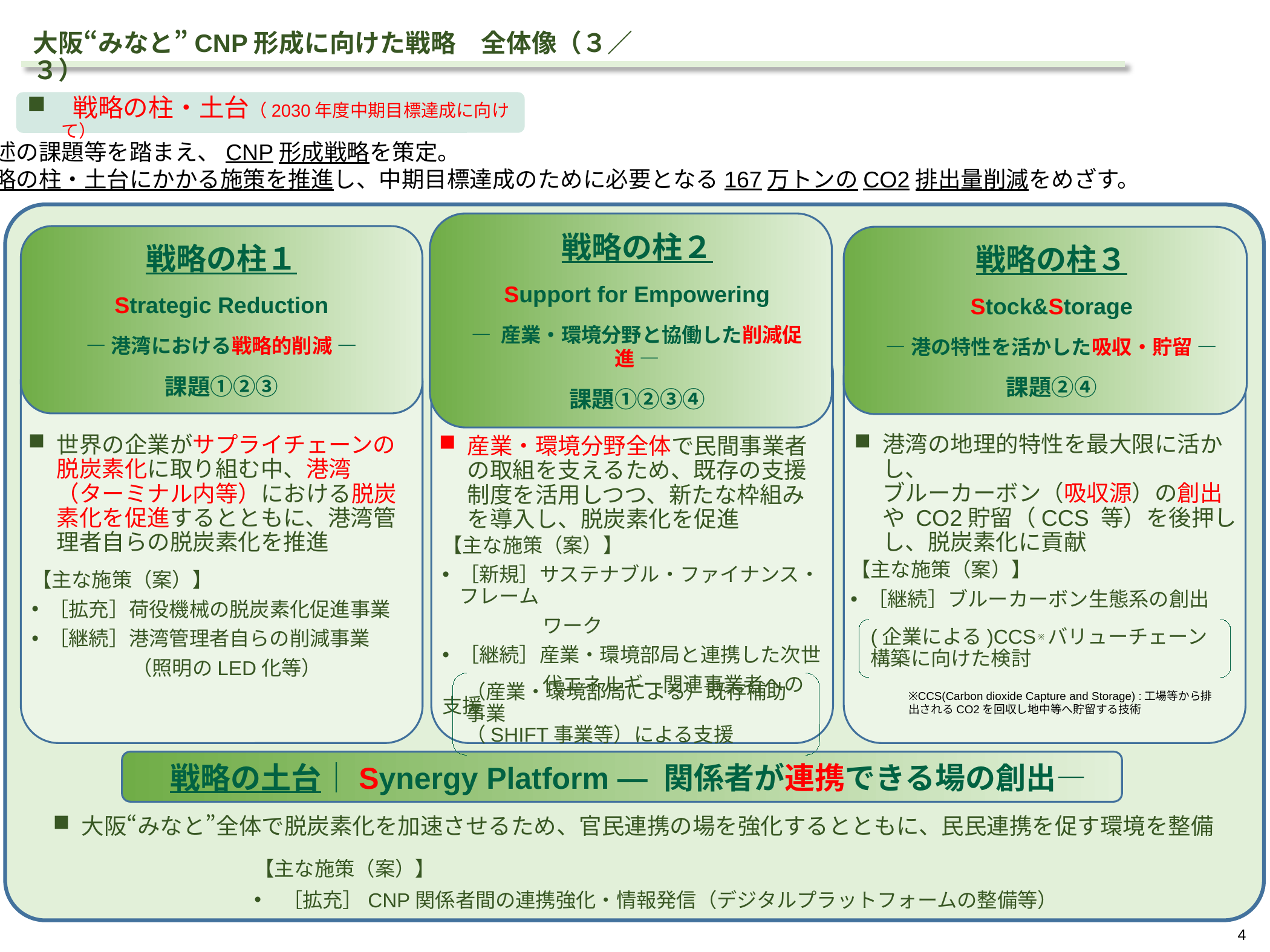

# 大阪“みなと”CNP形成に向けた戦略　全体像（３／３）
 戦略の柱・土台（2030年度中期目標達成に向けて）
前述の課題等を踏まえ、CNP形成戦略を策定。
戦略の柱・土台にかかる施策を推進し、中期目標達成のために必要となる167万トンのCO2排出量削減をめざす。

戦略の柱３
Stock&Storage
―港の特性を活かした吸収・貯留 ―
課題②④
戦略の柱１
Strategic Reduction
―港湾における戦略的削減 ―
課題①②③
戦略の柱２
Support for Empowering
― 産業・環境分野と協働した削減促進 ―
課題①②③④

港湾の地理的特性を最大限に活かし、
ブルーカーボン（吸収源）の創出や CO2貯留（CCS 等）を後押しし、脱炭素化に貢献
世界の企業がサプライチェーンの脱炭素化に取り組む中、港湾（ターミナル内等）における脱炭素化を促進するとともに、港湾管理者自らの脱炭素化を推進
産業・環境分野全体で民間事業者の取組を支えるため、既存の支援制度を活用しつつ、新たな枠組みを導入し、脱炭素化を促進
【主な施策（案）】
［新規］サステナブル・ファイナンス・フレーム
　　　　　ワーク
［継続］産業・環境部局と連携した次世
　　　　　代エネルギー関連事業者への支援
【主な施策（案）】
［継続］ブルーカーボン生態系の創出
【主な施策（案）】
［拡充］荷役機械の脱炭素化促進事業
［継続］港湾管理者自らの削減事業
　　　　　（照明のLED化等）
(企業による)CCS ※バリューチェーン構築に向けた検討
（産業・環境部局による）既存補助事業
（SHIFT事業等）による支援
※CCS(Carbon dioxide Capture and Storage) :工場等から排出されるCO2を回収し地中等へ貯留する技術
戦略の土台｜Synergy Platform ― 関係者が連携できる場の創出―
大阪“みなと”全体で脱炭素化を加速させるため、官民連携の場を強化するとともに、民民連携を促す環境を整備
【主な施策（案）】
［拡充］CNP関係者間の連携強化・情報発信（デジタルプラットフォームの整備等）
4